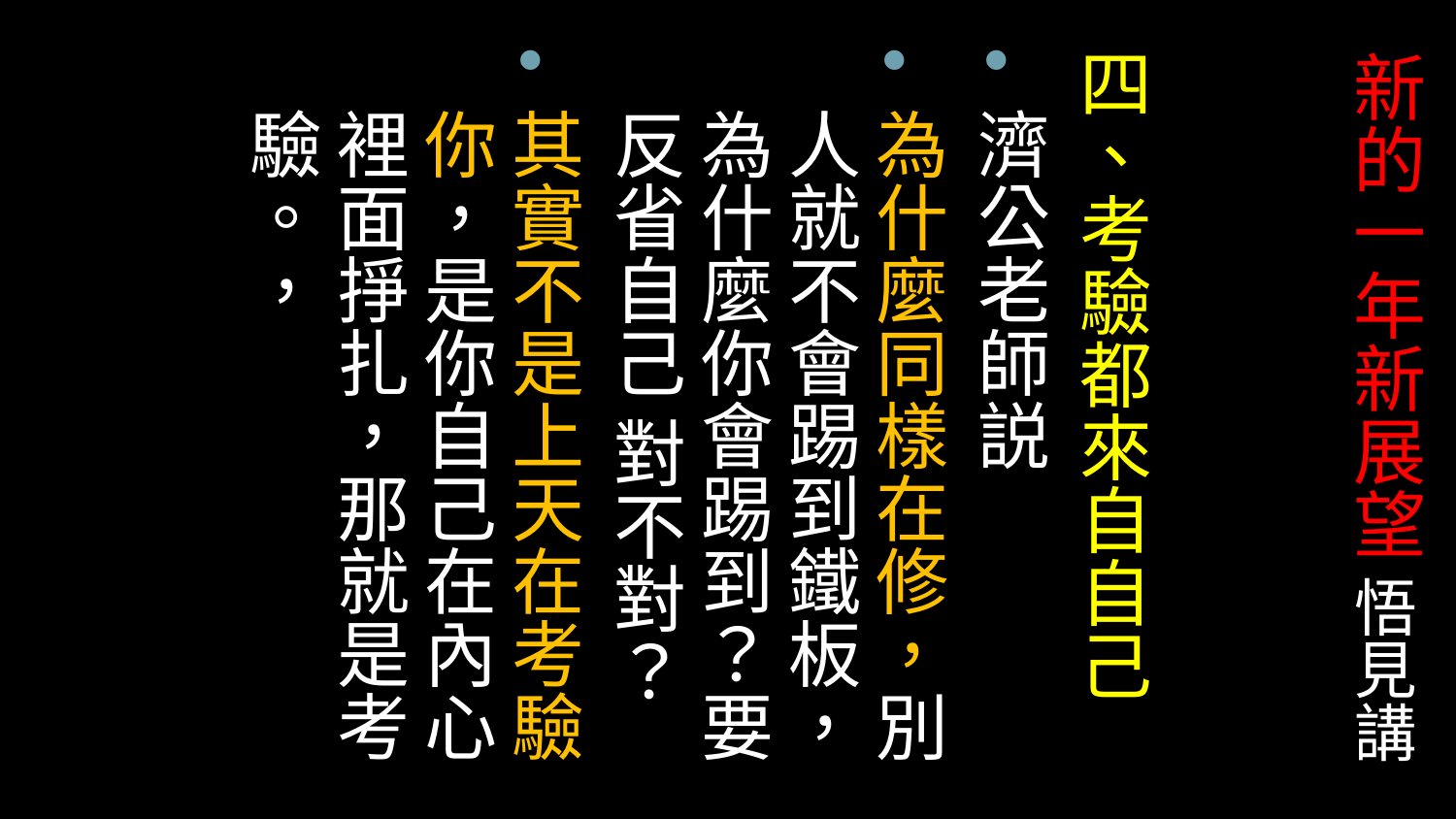

四、考驗都來自自己
濟公老師説
為什麼同樣在修，別人就不會踢到鐵板，為什麼你會踢到？要反省自己 對不對？
其實不是上天在考驗你，是你自己在內心裡面掙扎，那就是考驗。，

# 新的一年新展望 悟見講